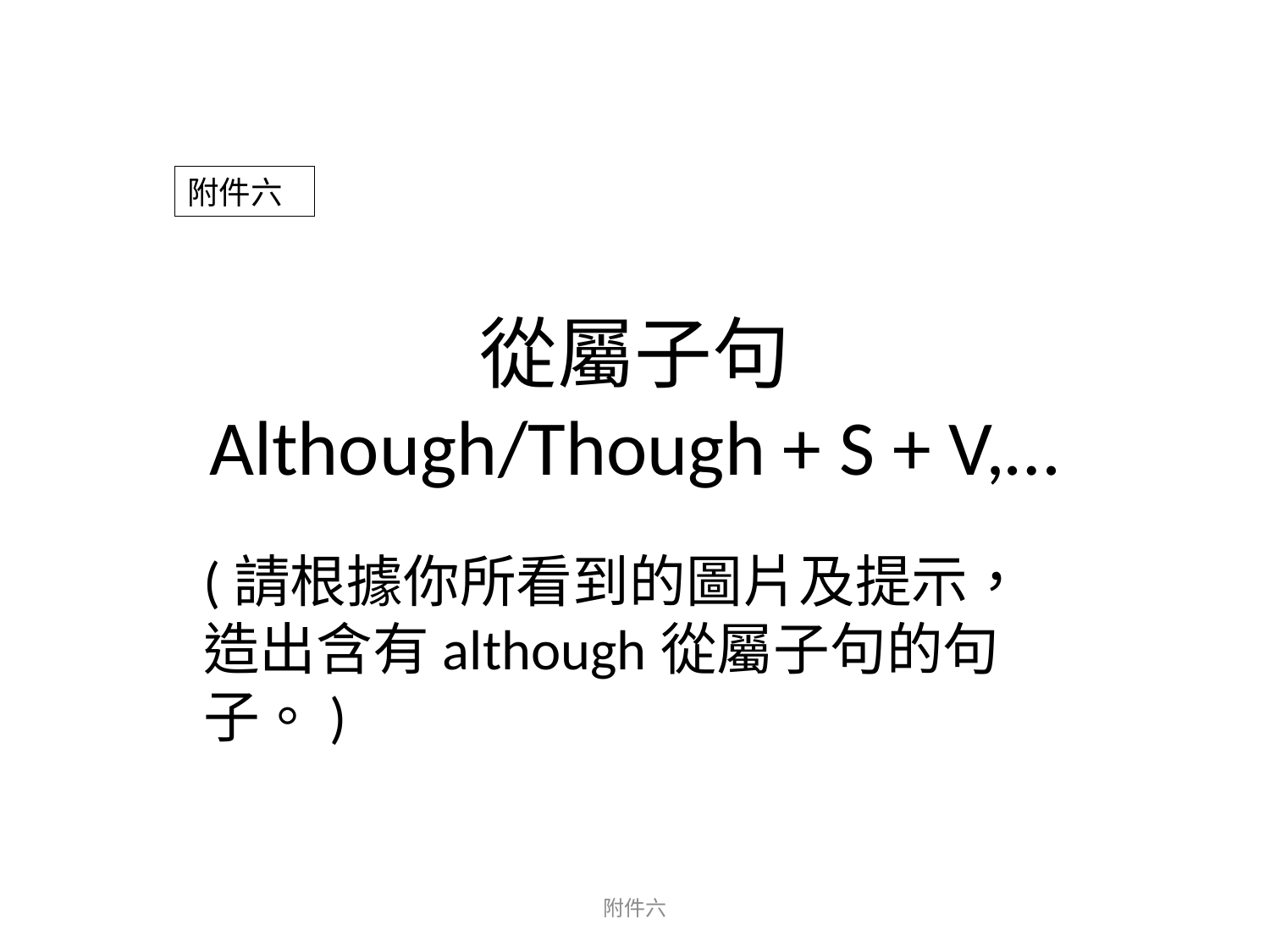

附件六
# 從屬子句 Although/Though + S + V,…
(請根據你所看到的圖片及提示，造出含有although從屬子句的句子。)
附件六